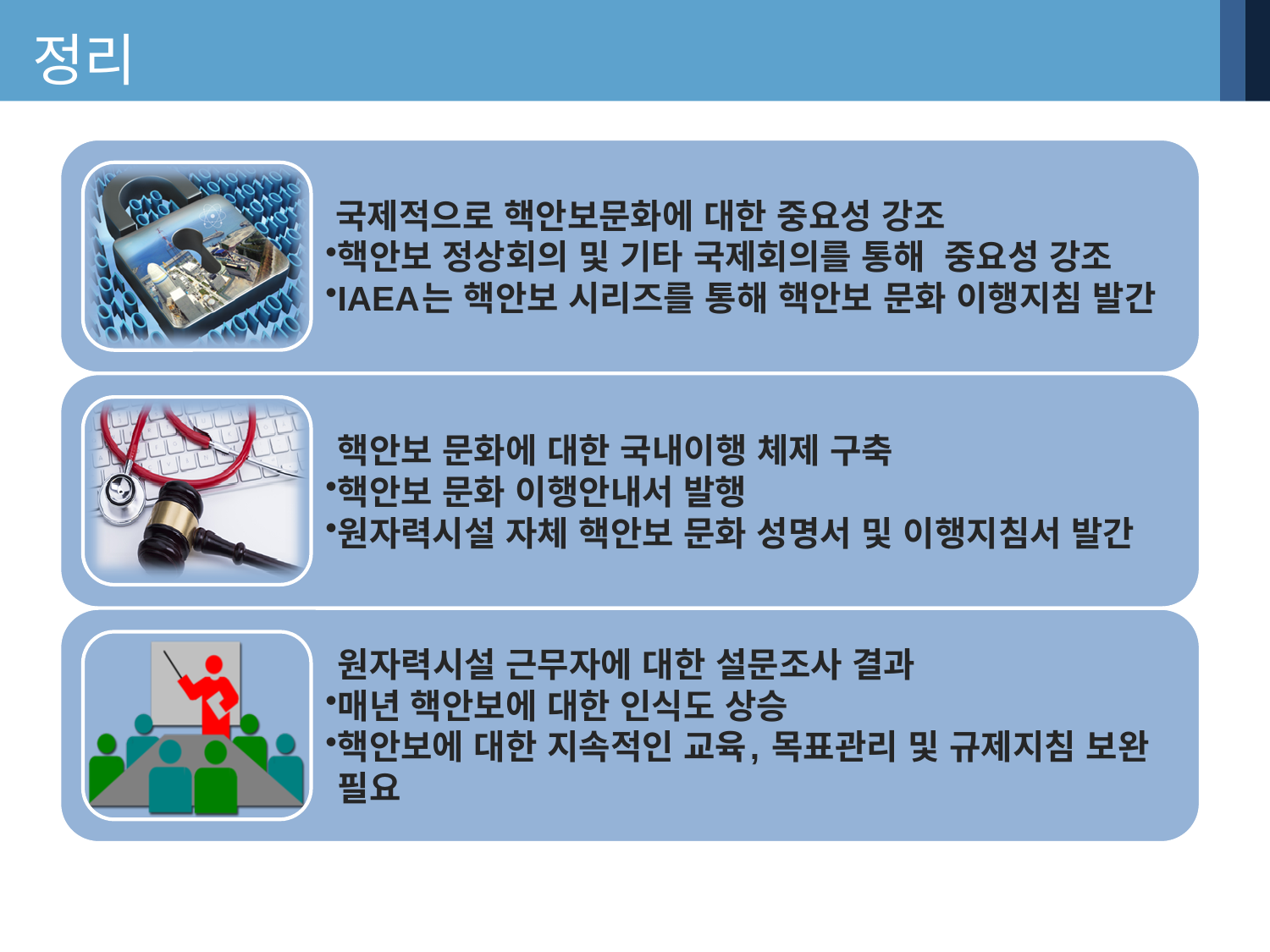

# 정리
 국제적으로 핵안보문화에 대한 중요성 강조
핵안보 정상회의 및 기타 국제회의를 통해  중요성 강조
IAEA는 핵안보 시리즈를 통해 핵안보 문화 이행지침 발간
 핵안보 문화에 대한 국내이행 체제 구축
핵안보 문화 이행안내서 발행
원자력시설 자체 핵안보 문화 성명서 및 이행지침서 발간
 원자력시설 근무자에 대한 설문조사 결과
매년 핵안보에 대한 인식도 상승
핵안보에 대한 지속적인 교육, 목표관리 및 규제지침 보완 필요